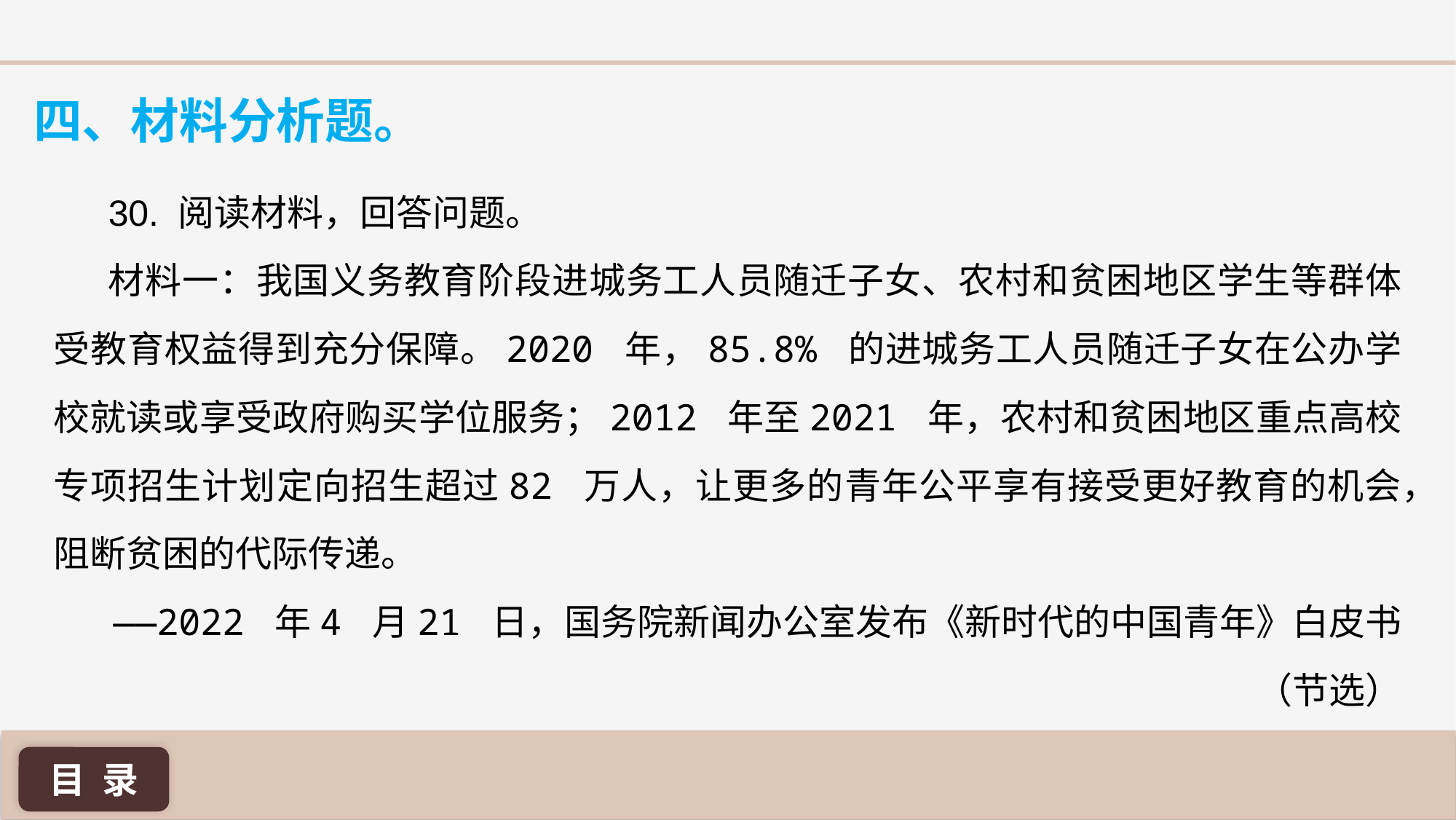

四、材料分析题。
30. 阅读材料，回答问题。
材料一：我国义务教育阶段进城务工人员随迁子女、农村和贫困地区学生等群体受教育权益得到充分保障。2020 年，85.8% 的进城务工人员随迁子女在公办学校就读或享受政府购买学位服务；2012 年至2021 年，农村和贫困地区重点高校专项招生计划定向招生超过82 万人，让更多的青年公平享有接受更好教育的机会，阻断贫困的代际传递。
——2022 年4 月21 日，国务院新闻办公室发布《新时代的中国青年》白皮书（节选）